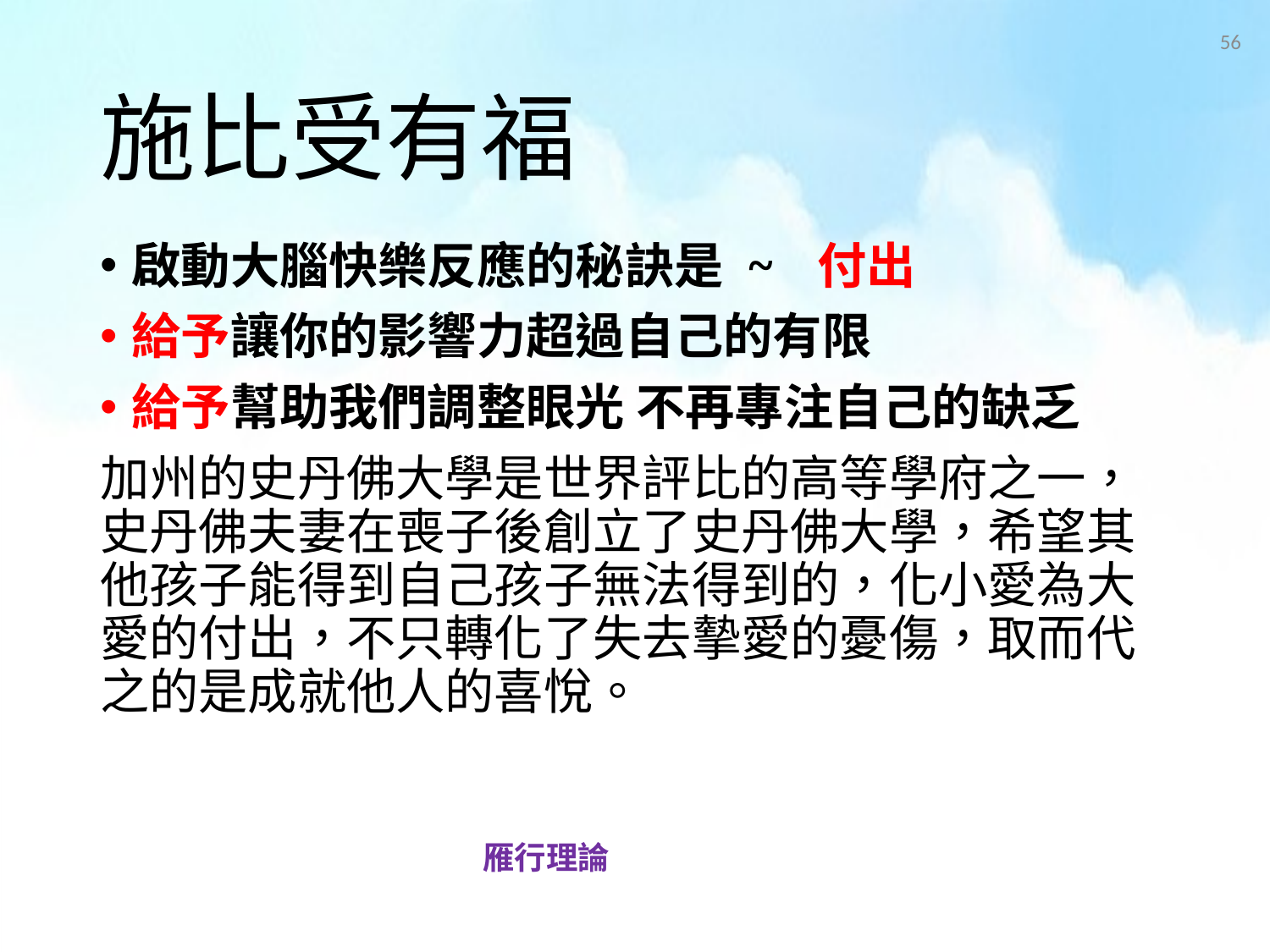

56
# 施比受有福
啟動大腦快樂反應的秘訣是 ~ 付出
給予讓你的影響力超過自己的有限
給予幫助我們調整眼光 不再專注自己的缺乏
加州的史丹佛大學是世界評比的高等學府之一，史丹佛夫妻在喪子後創立了史丹佛大學，希望其他孩子能得到自己孩子無法得到的，化小愛為大愛的付出，不只轉化了失去摰愛的憂傷，取而代之的是成就他人的喜悅。
雁行理論